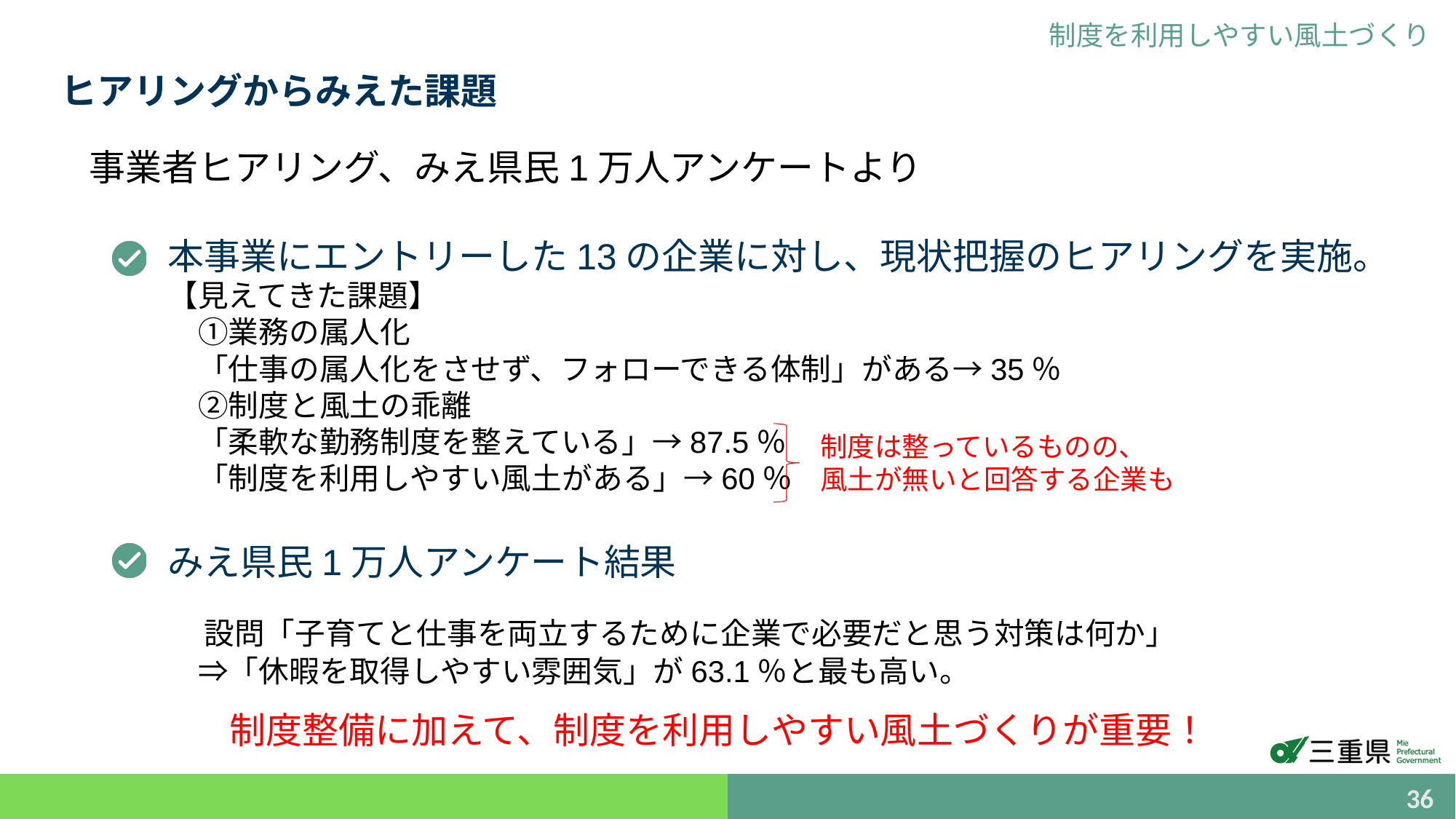

制度を利用しやすい風土づくり
ヒアリングからみえた課題
事業者ヒアリング、みえ県民1万人アンケートより
本事業にエントリーした13の企業に対し、現状把握のヒアリングを実施。
【見えてきた課題】
　①業務の属人化
　「仕事の属人化をさせず、フォローできる体制」がある→35％
　②制度と風土の乖離
　「柔軟な勤務制度を整えている」→87.5％
　「制度を利用しやすい風土がある」→60％

みえ県民1万人アンケート結果

　設問「子育てと仕事を両立するために企業で必要だと思う対策は何か」
　⇒「休暇を取得しやすい雰囲気」が63.1％と最も高い。

制度は整っているものの、
風土が無いと回答する企業も

制度整備に加えて、制度を利用しやすい風土づくりが重要！